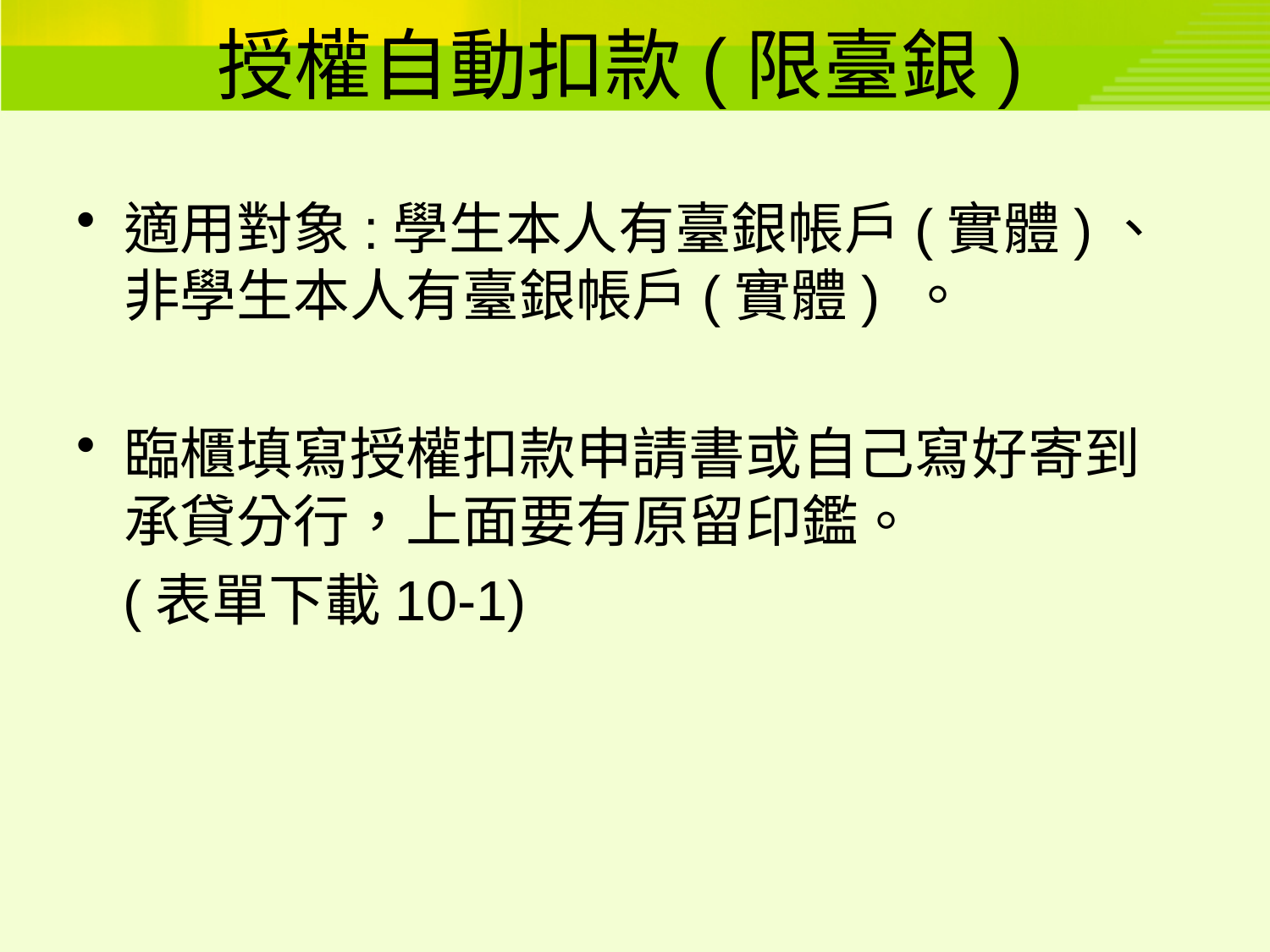

# 授權自動扣款(限臺銀)
適用對象:學生本人有臺銀帳戶(實體)、非學生本人有臺銀帳戶(實體) 。

臨櫃填寫授權扣款申請書或自己寫好寄到承貸分行，上面要有原留印鑑。
   (表單下載10-1)